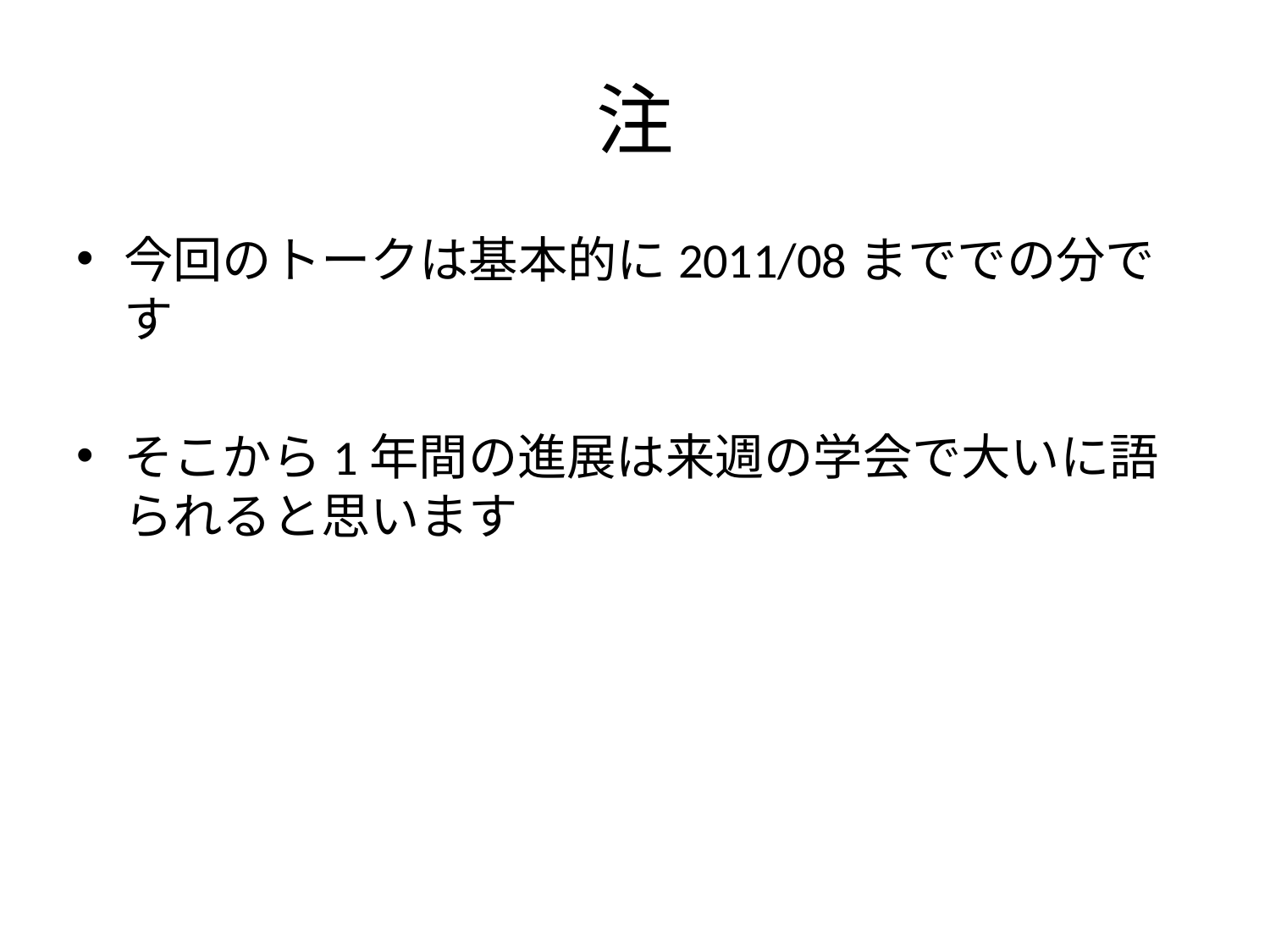

# 注
今回のトークは基本的に2011/08まででの分です

そこから1年間の進展は来週の学会で大いに語られると思います